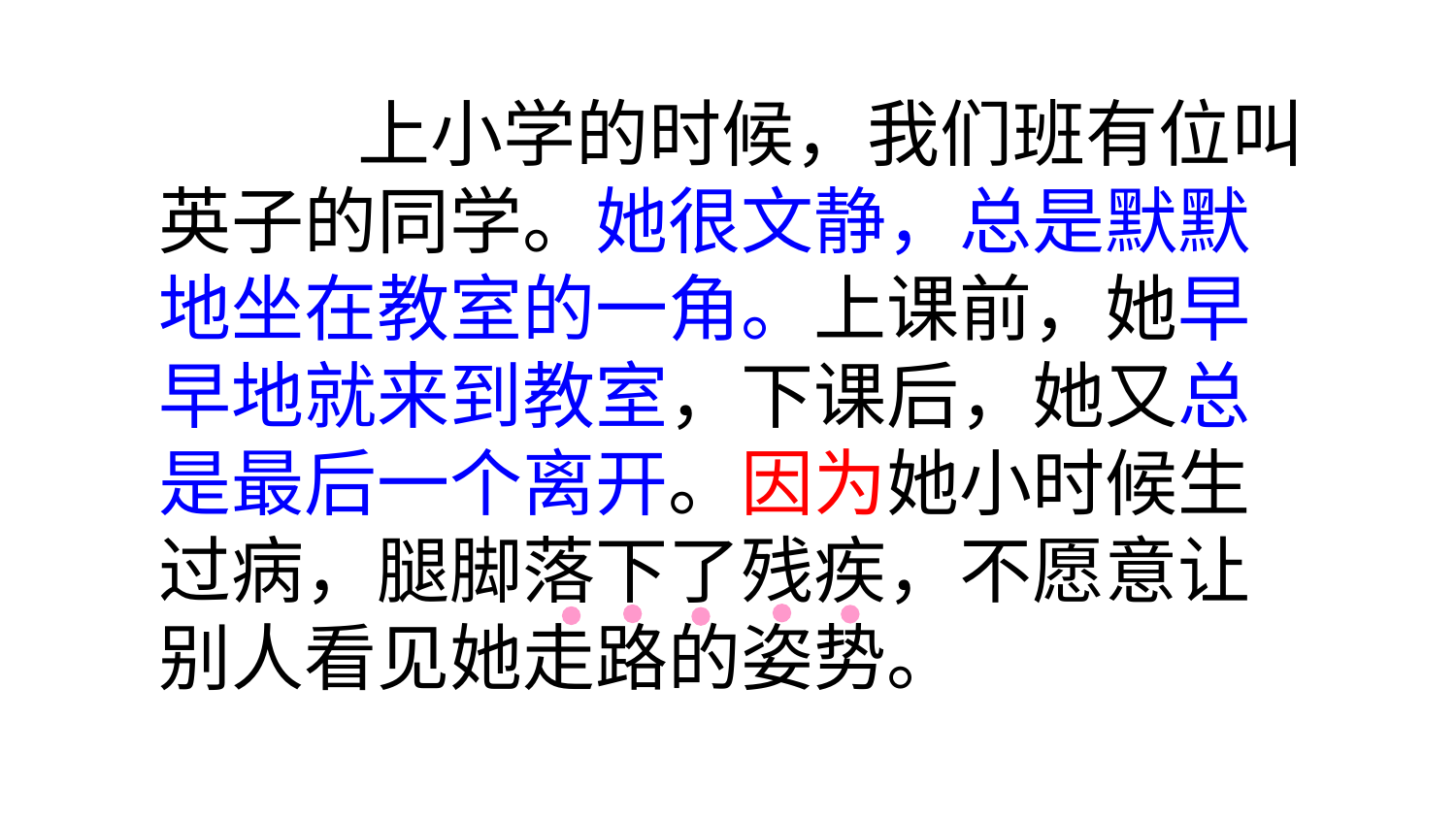

上小学的时候，我们班有位叫英子的同学。她很文静，总是默默地坐在教室的一角。上课前，她早早地就来到教室，下课后，她又总是最后一个离开。因为她小时候生过病，腿脚落下了残疾，不愿意让别人看见她走路的姿势。